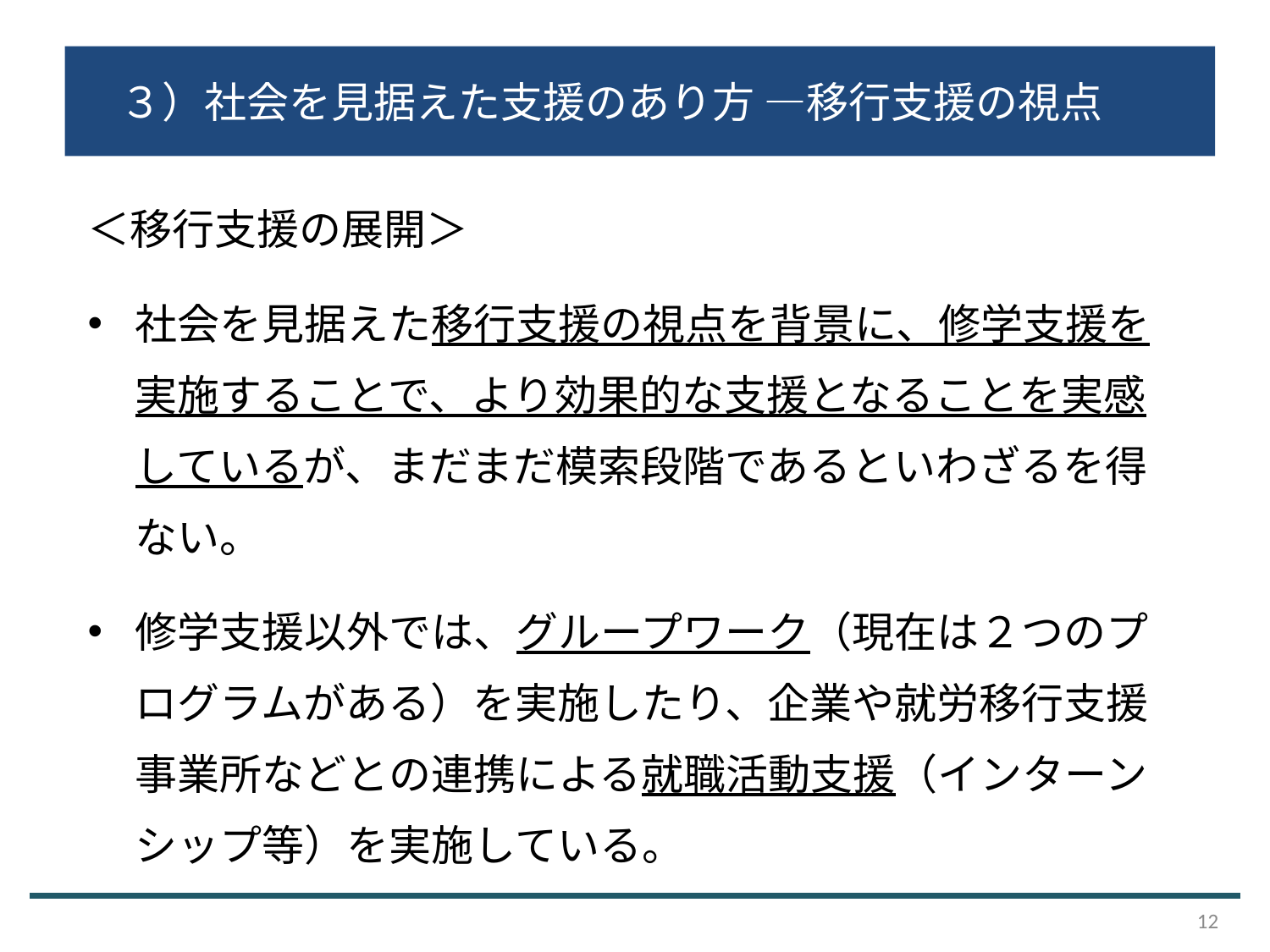

３）社会を見据えた支援のあり方 —移行支援の視点
＜移行支援の展開＞

社会を見据えた移行支援の視点を背景に、修学支援を実施することで、より効果的な支援となることを実感しているが、まだまだ模索段階であるといわざるを得ない。

修学支援以外では、グループワーク（現在は２つのプログラムがある）を実施したり、企業や就労移行支援事業所などとの連携による就職活動支援（インターンシップ等）を実施している。
12